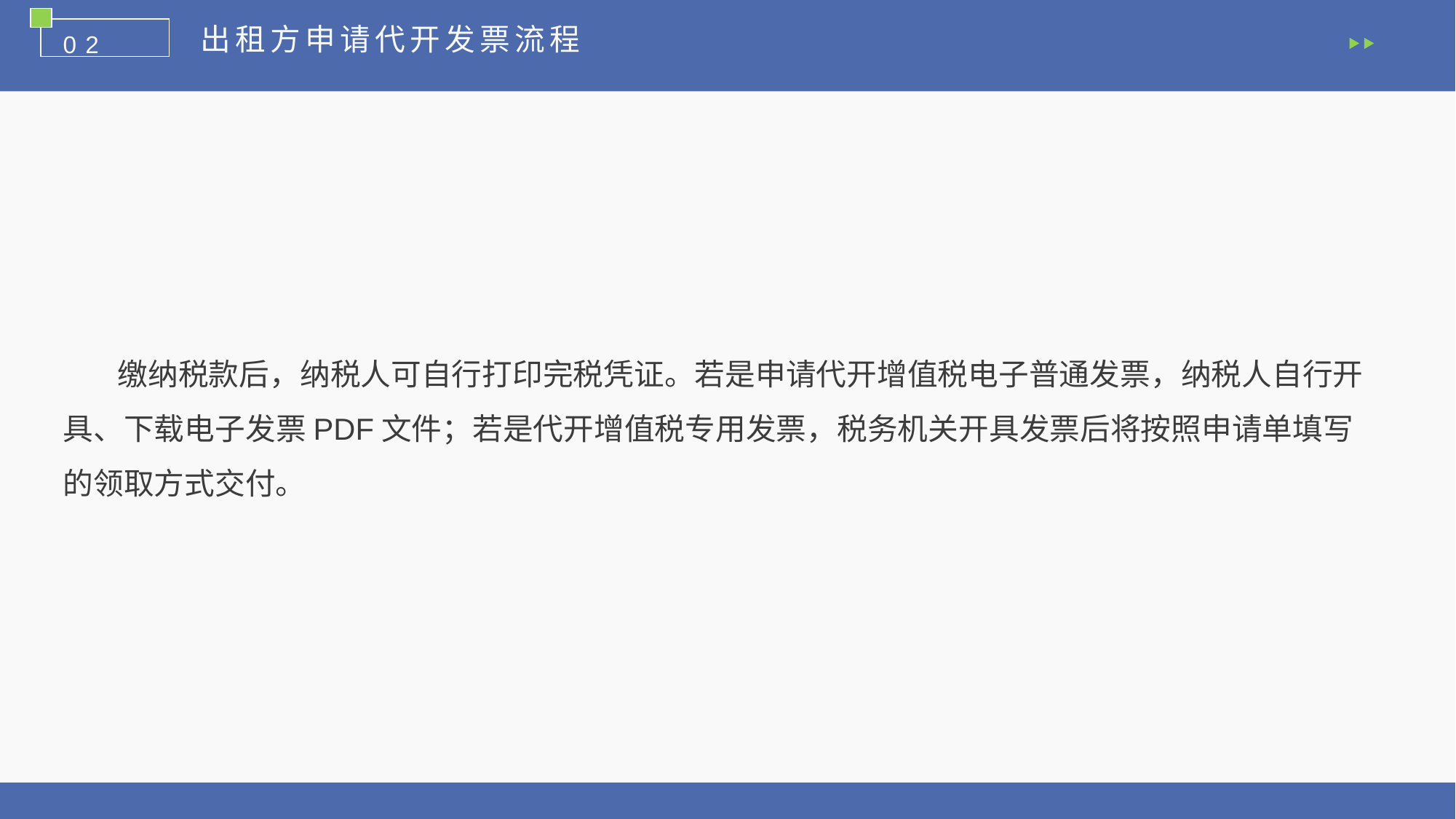

出租方申请代开发票流程

02

缴纳税款后，纳税人可自行打印完税凭证。若是申请代开增值税电子普通发票，纳税人自行开具、下载电子发票PDF文件；若是代开增值税专用发票，税务机关开具发票后将按照申请单填写的领取方式交付。